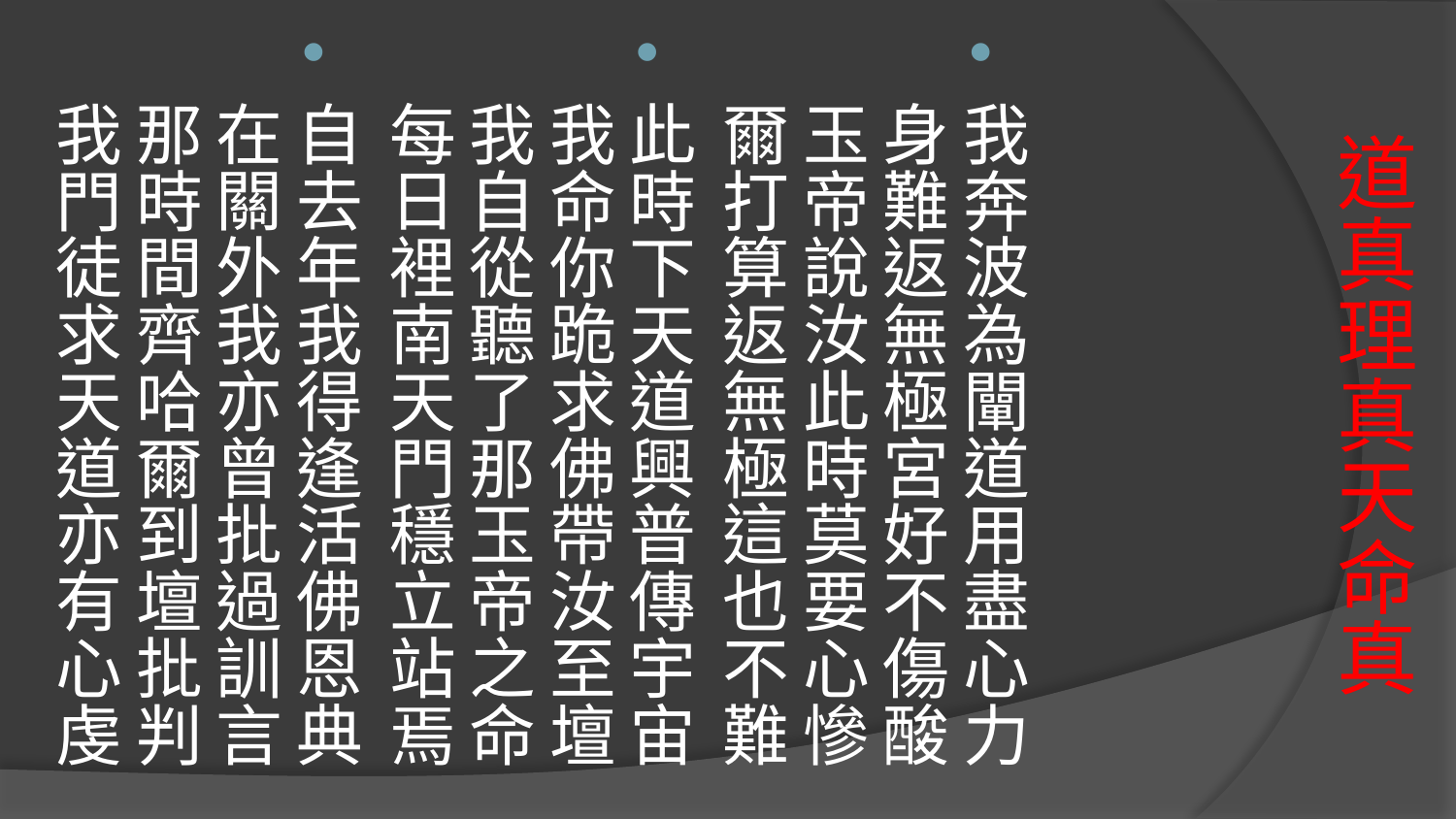

我奔波為闡道用盡心力
身難返無極宮好不傷酸
玉帝說汝此時莫要心慘
爾打算返無極這也不難
此時下天道興普傳宇宙
我命你跪求佛帶汝至壇
我自從聽了那玉帝之命
每日裡南天門穩立站焉
自去年我得逢活佛恩典
在關外我亦曾批過訓言
那時間齊哈爾到壇批判
我門徒求天道亦有心虔
# 道真理真天命真